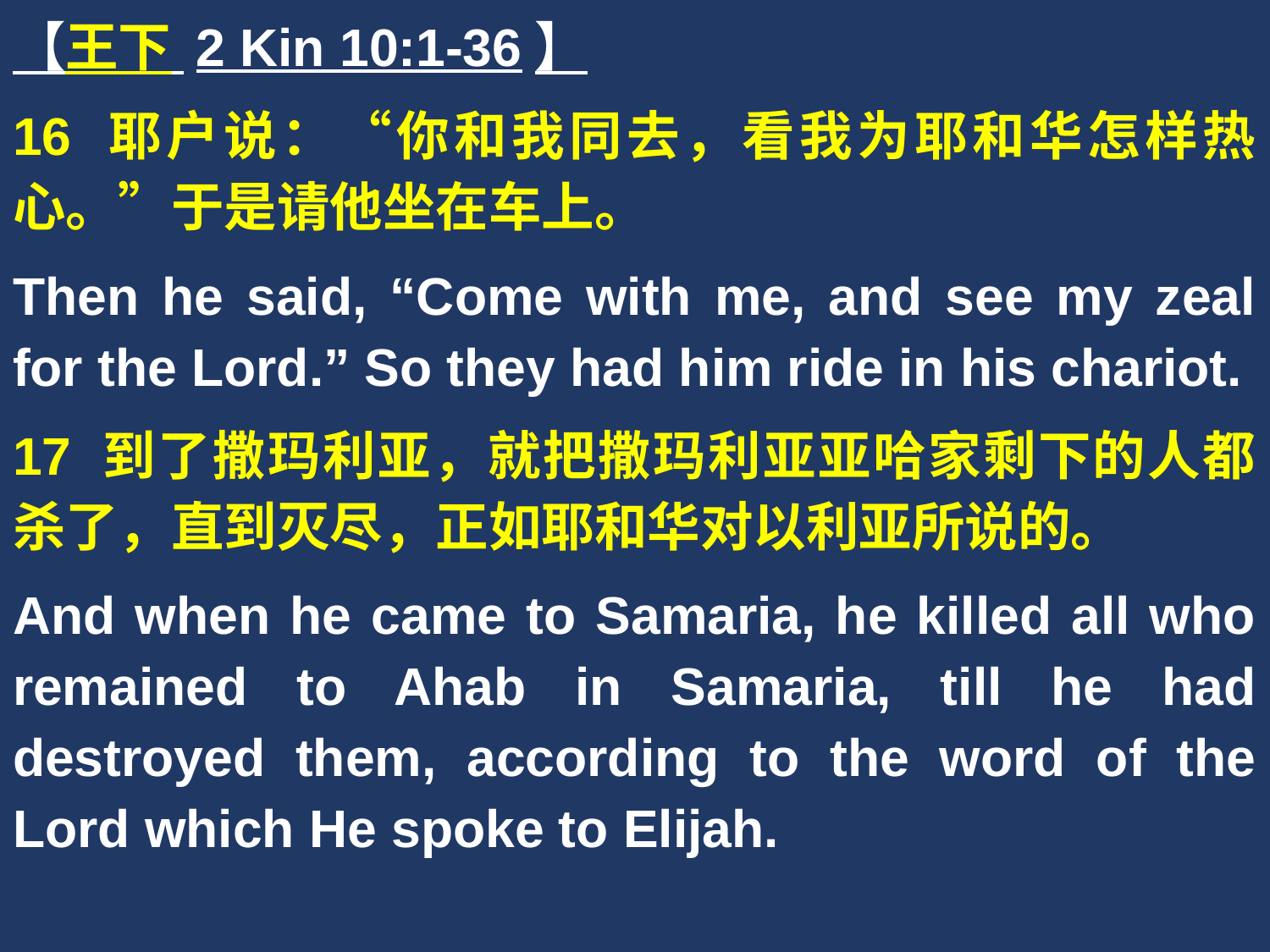

【王下 2 Kin 10:1-36】
16 耶户说：“你和我同去，看我为耶和华怎样热心。”于是请他坐在车上。
Then he said, “Come with me, and see my zeal for the Lord.” So they had him ride in his chariot.
17 到了撒玛利亚，就把撒玛利亚亚哈家剩下的人都杀了，直到灭尽，正如耶和华对以利亚所说的。
And when he came to Samaria, he killed all who remained to Ahab in Samaria, till he had destroyed them, according to the word of the Lord which He spoke to Elijah.